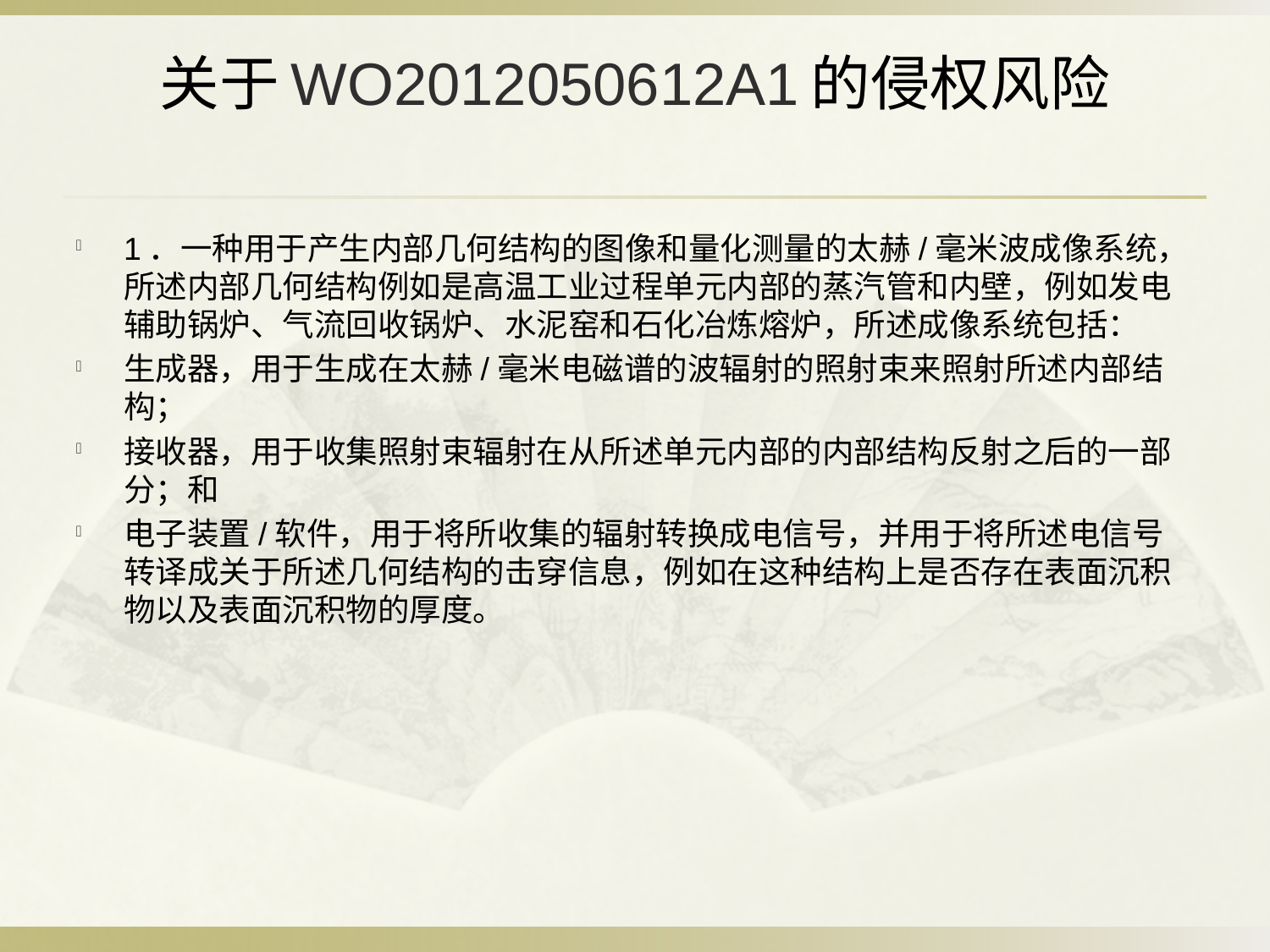

# 关于WO2012050612A1的侵权风险
1．一种用于产生内部几何结构的图像和量化测量的太赫/毫米波成像系统，所述内部几何结构例如是高温工业过程单元内部的蒸汽管和内壁，例如发电辅助锅炉、气流回收锅炉、水泥窑和石化冶炼熔炉，所述成像系统包括：
生成器，用于生成在太赫/毫米电磁谱的波辐射的照射束来照射所述内部结构；
接收器，用于收集照射束辐射在从所述单元内部的内部结构反射之后的一部分；和
电子装置/软件，用于将所收集的辐射转换成电信号，并用于将所述电信号转译成关于所述几何结构的击穿信息，例如在这种结构上是否存在表面沉积物以及表面沉积物的厚度。